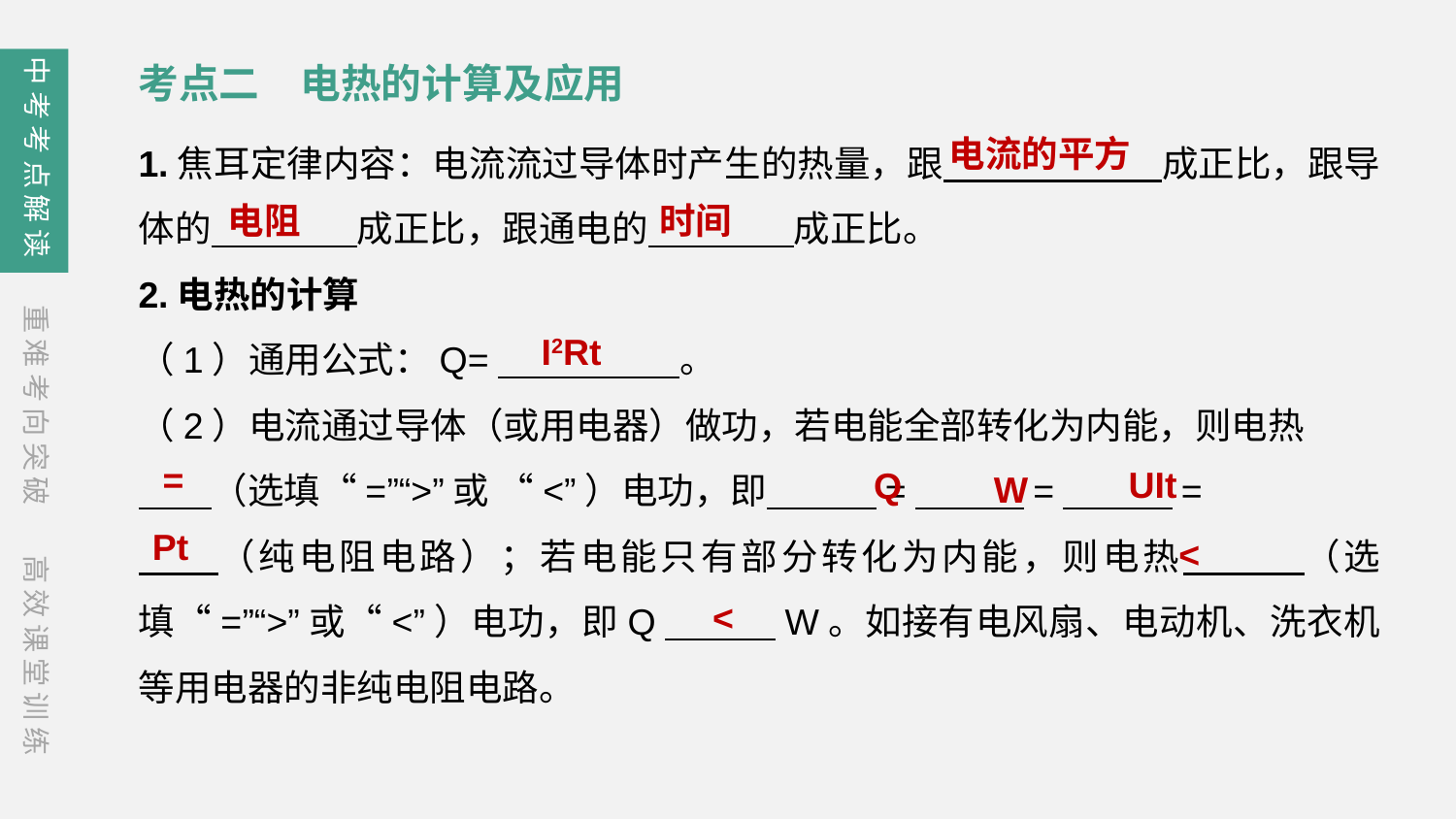

中考考点解读

考点二　电热的计算及应用
电流的平方
1.焦耳定律内容：电流流过导体时产生的热量，跟　　　　　　成正比，跟导体的　　　　成正比，跟通电的　　　　成正比。
2.电热的计算
（1）通用公式：Q=　　　　　。
（2）电流通过导体（或用电器）做功，若电能全部转化为内能，则电热
　　（选填“=”“>”或 “<”）电功，即　　　=　　　=　　　=
　　（纯电阻电路）；若电能只有部分转化为内能，则电热　　　（选填“=”“>”或“<”）电功，即Q　　　W。如接有电风扇、电动机、洗衣机等用电器的非纯电阻电路。
时间
电阻
重难考向突破
I2Rt
=
UIt
Q
W
Pt
<
高效课堂训练
<